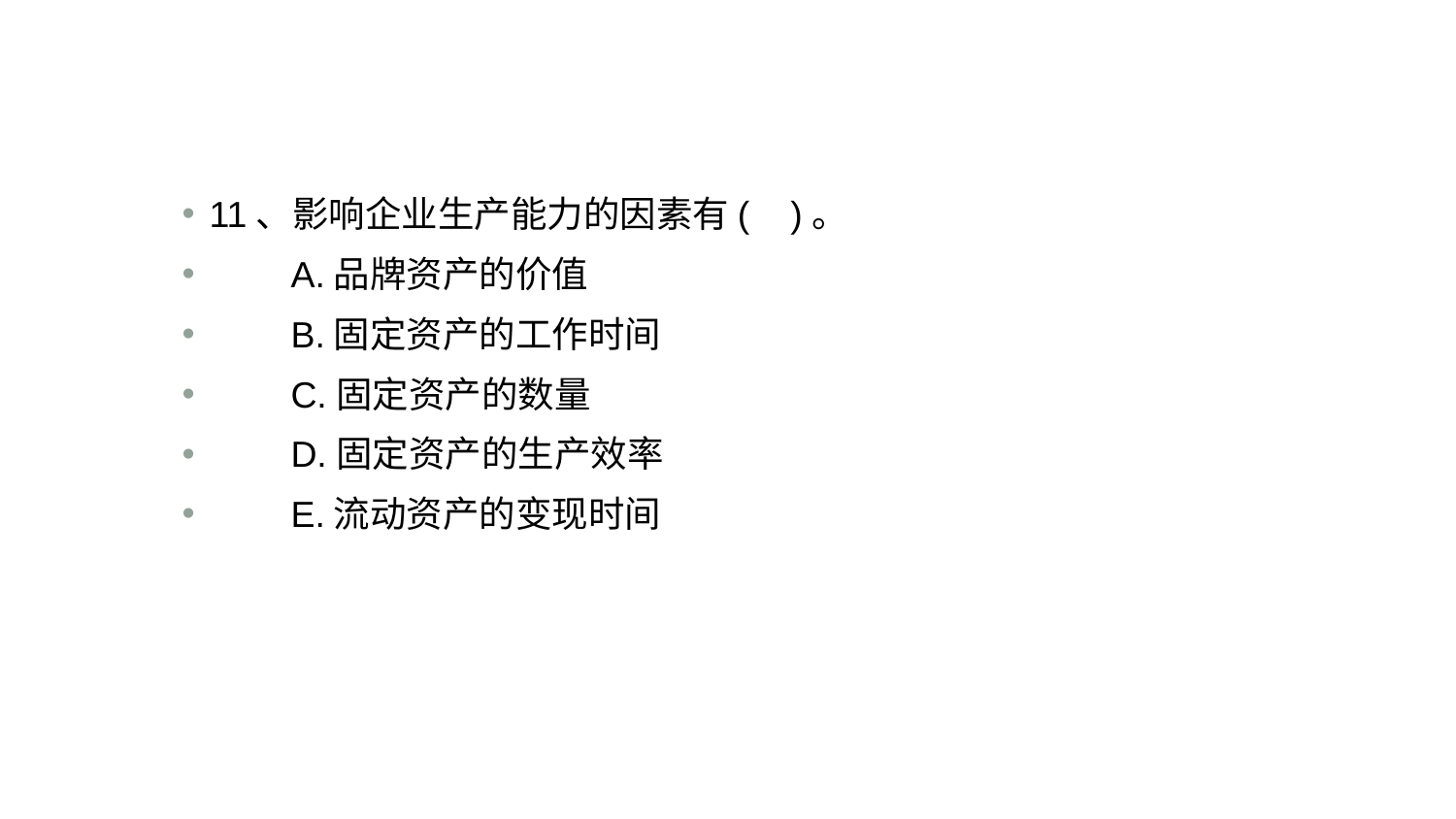

#
11、影响企业生产能力的因素有(    )。
　　A.品牌资产的价值
　　B.固定资产的工作时间
　　C.固定资产的数量
　　D.固定资产的生产效率
　　E.流动资产的变现时间